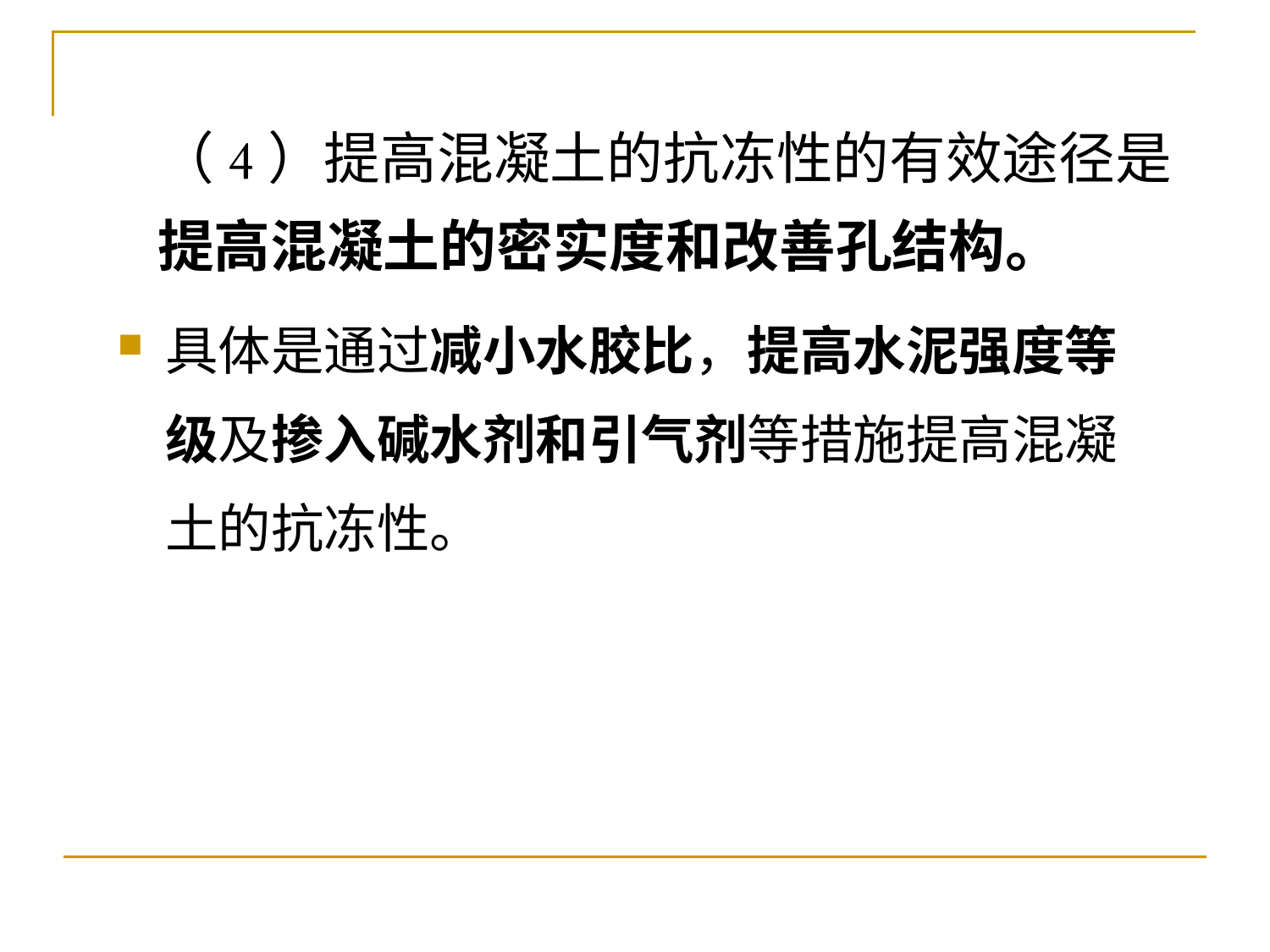

# （4）提高混凝土的抗冻性的有效途径是提高混凝土的密实度和改善孔结构。
具体是通过减小水胶比，提高水泥强度等级及掺入碱水剂和引气剂等措施提高混凝土的抗冻性。